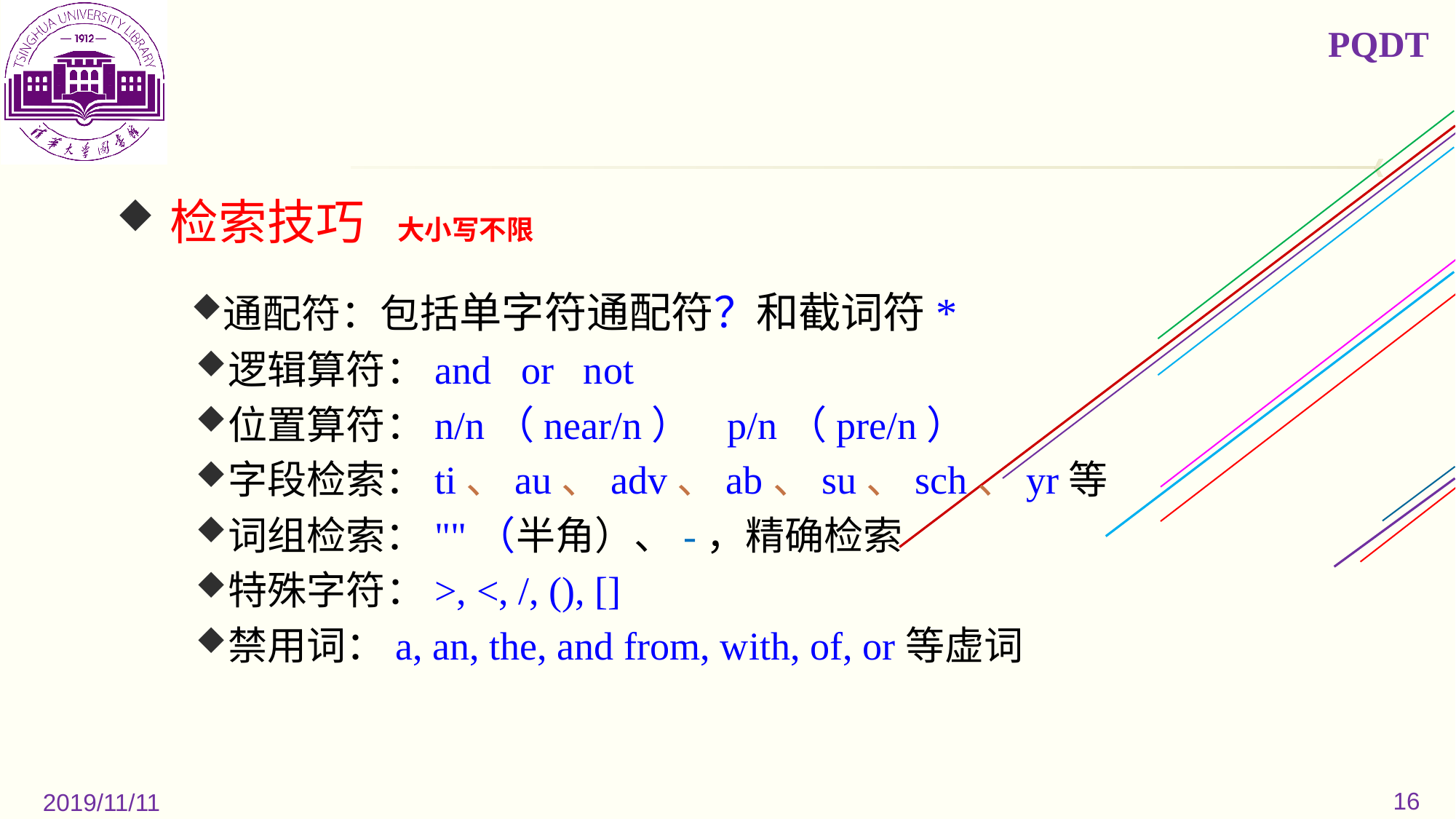

PQDT
检索技巧   大小写不限

通配符：包括单字符通配符？和截词符*
逻辑算符：and   or   not
位置算符：n/n（near/n）   p/n（pre/n）
字段检索：ti、au、adv、ab、su、sch、yr等
词组检索：""（半角）、-，精确检索
特殊字符：>, <, /, (), []
禁用词：a, an, the, and from, with, of, or等虚词
16
2019/11/11